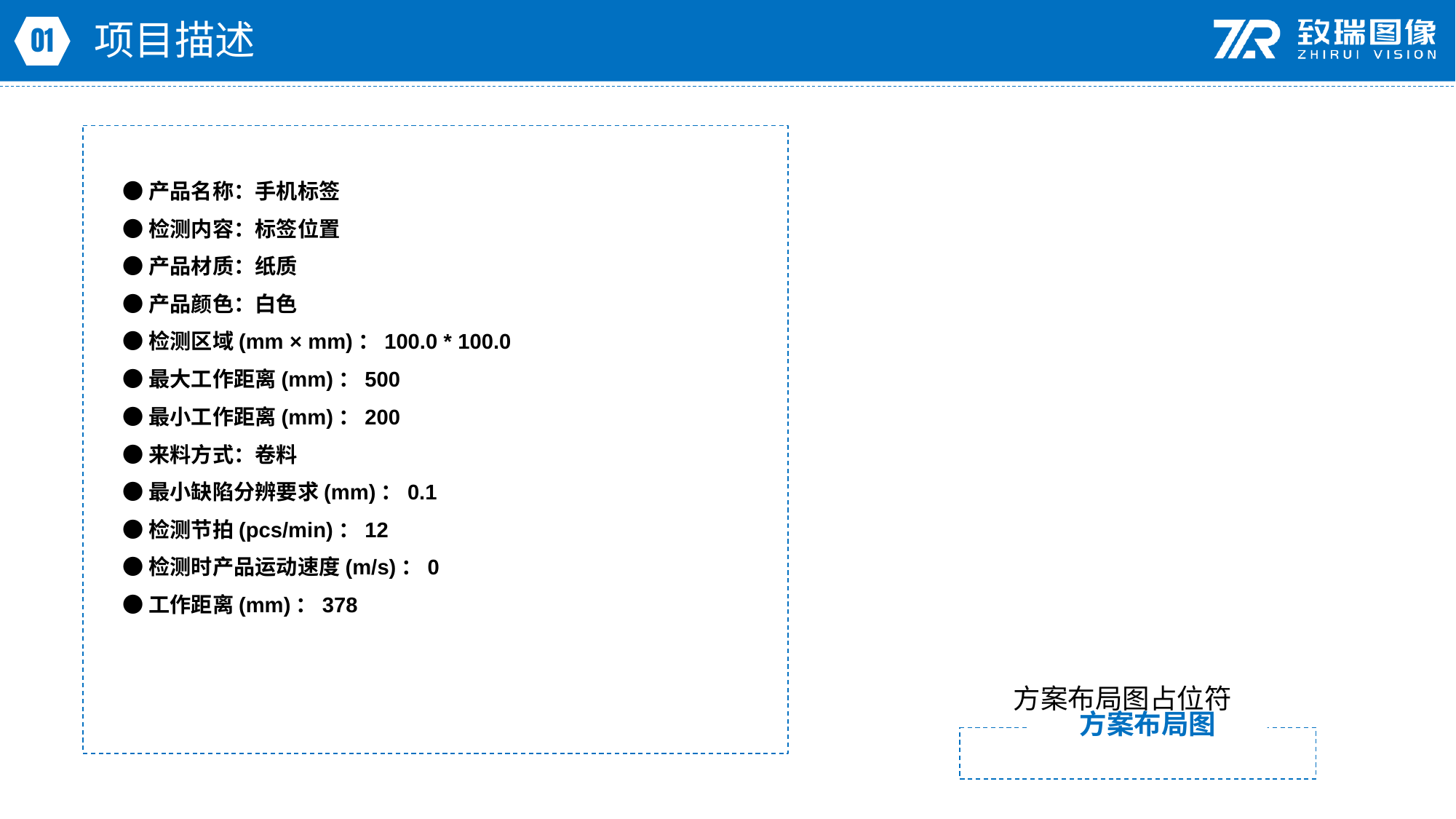

项目描述
01

●产品名称：手机标签
●检测内容：标签位置
●产品材质：纸质
●产品颜色：白色
●检测区域(mm × mm)：100.0 * 100.0
●最大工作距离(mm)：500
●最小工作距离(mm)：200
●来料方式：卷料
●最小缺陷分辨要求(mm)：0.1
●检测节拍(pcs/min)：12
●检测时产品运动速度(m/s)：0
●工作距离(mm)：378
方案布局图占位符
方案布局图